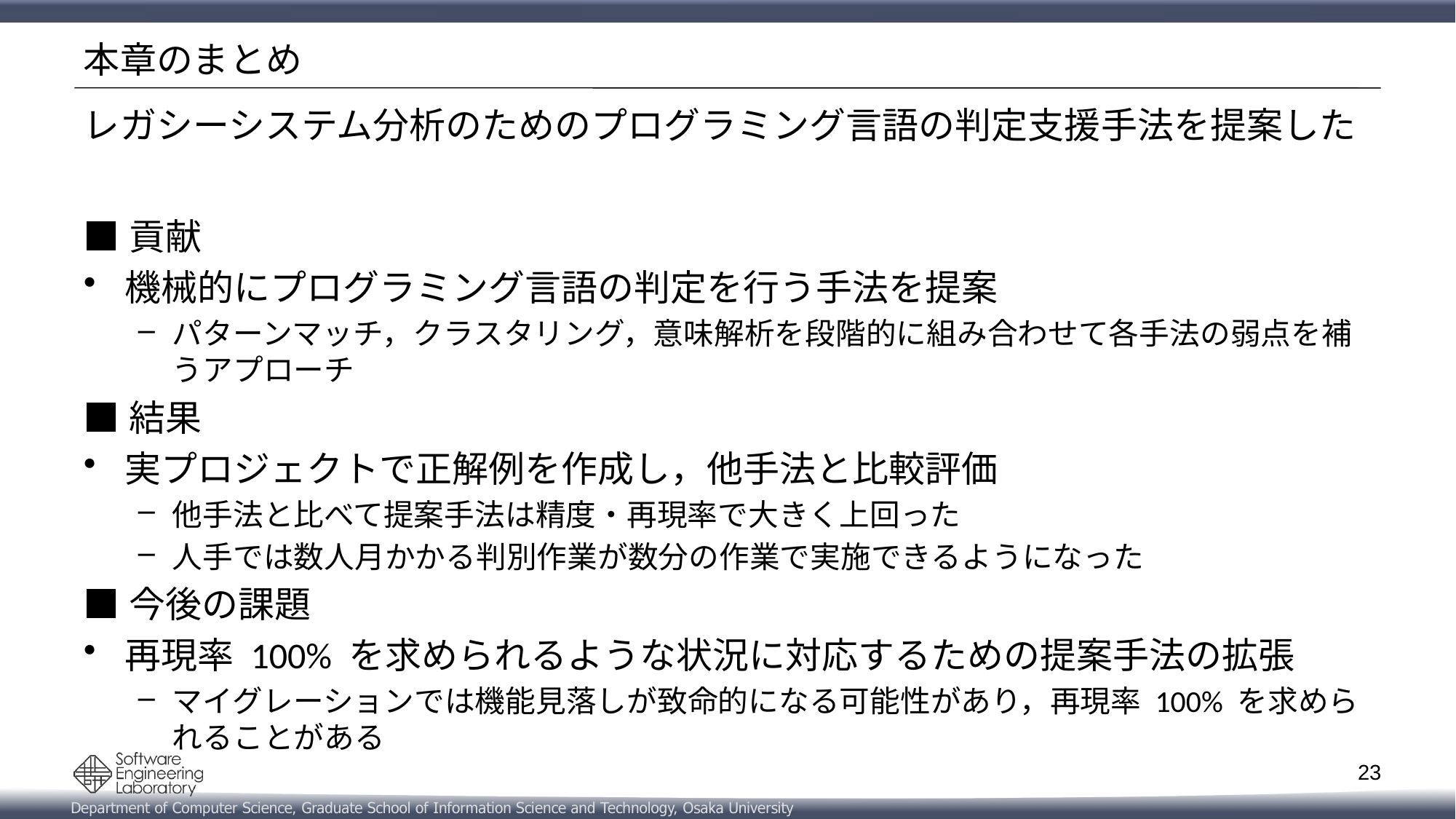

# 本章のまとめ
レガシーシステム分析のためのプログラミング言語の判定支援手法を提案した
■貢献
機械的にプログラミング言語の判定を行う手法を提案
パターンマッチ，クラスタリング，意味解析を段階的に組み合わせて各手法の弱点を補うアプローチ
■結果
実プロジェクトで正解例を作成し，他手法と比較評価
他手法と比べて提案手法は精度・再現率で大きく上回った
人手では数人月かかる判別作業が数分の作業で実施できるようになった
■今後の課題
再現率 100% を求められるような状況に対応するための提案手法の拡張
マイグレーションでは機能見落しが致命的になる可能性があり，再現率 100% を求められることがある
23